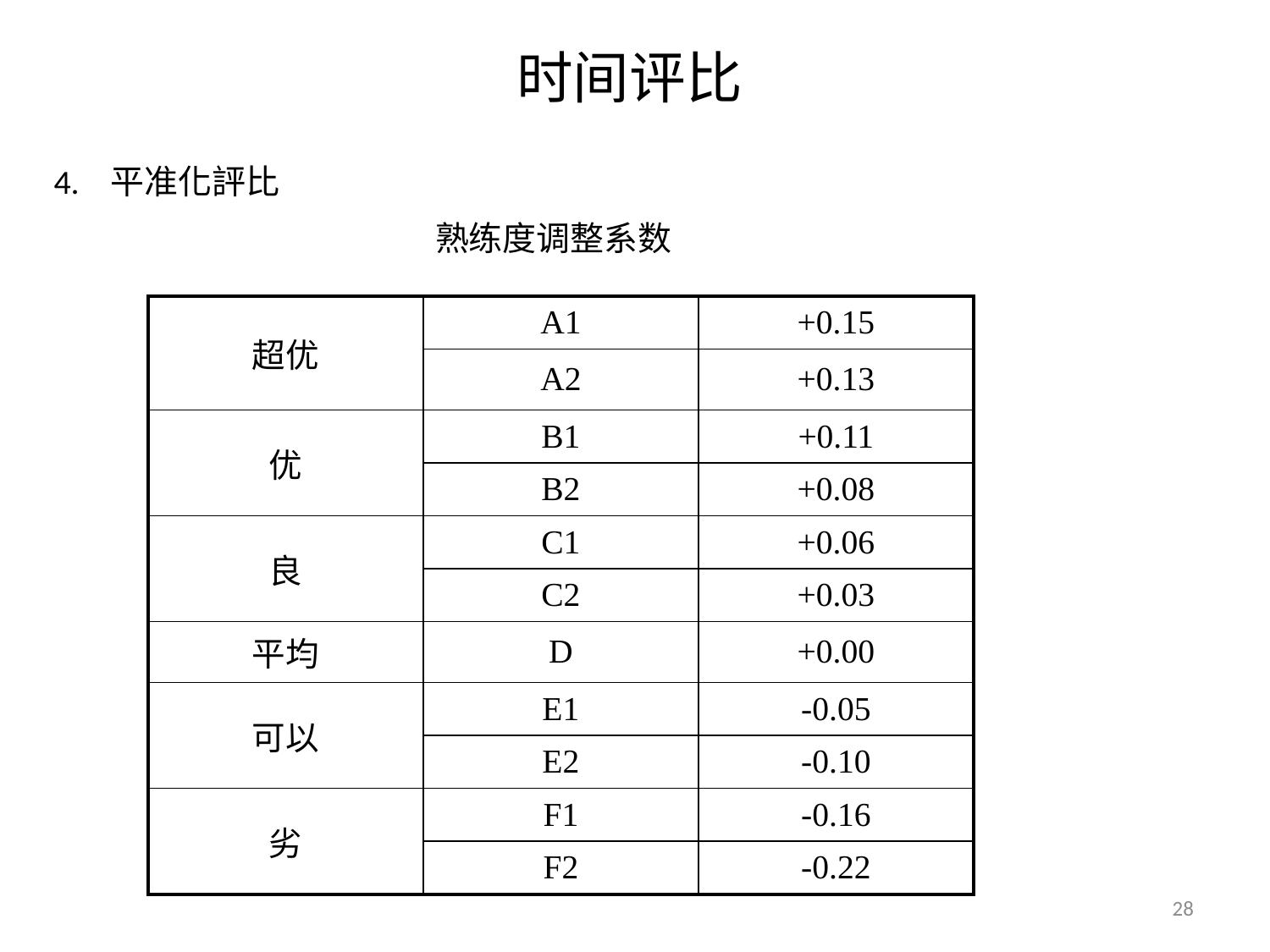

时间评比
    4.   平准化評比
                                                     熟练度调整系数
| 超优 | A1 | +0.15 |
| --- | --- | --- |
|  | A2 | +0.13 |
| 优 | B1 | +0.11 |
|  | B2 | +0.08 |
| 良 | C1 | +0.06 |
|  | C2 | +0.03 |
| 平均 | D | +0.00 |
| 可以 | E1 | -0.05 |
|  | E2 | -0.10 |
| 劣 | F1 | -0.16 |
|  | F2 | -0.22 |

28